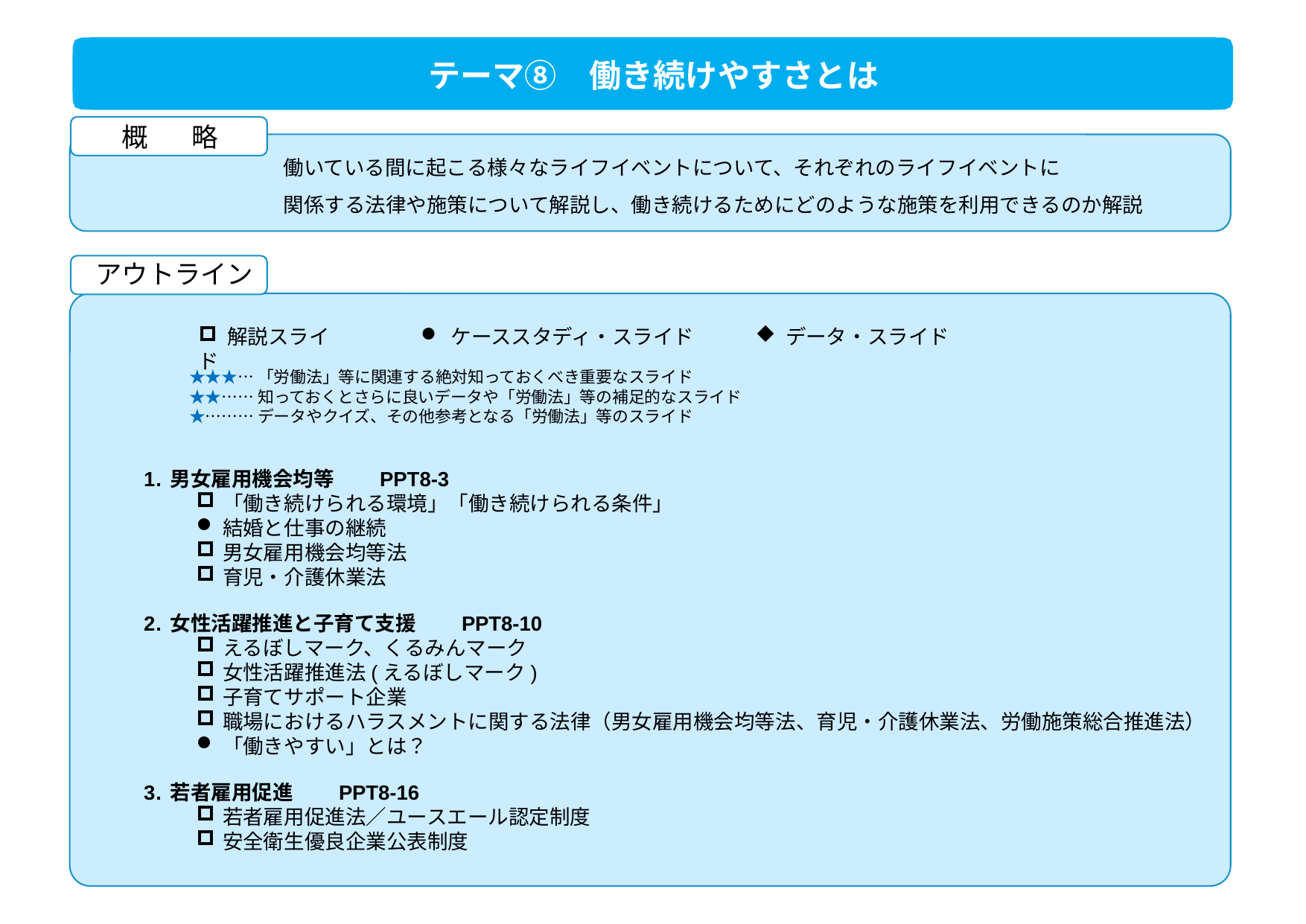

テーマ⑧　働き続けやすさとは
概   　略

働いている間に起こる様々なライフイベントについて、それぞれのライフイベントに
関係する法律や施策について解説し、働き続けるためにどのような施策を利用できるのか解説
アウトライン

 解説スライド
 ケーススタディ・スライド
 データ・スライド
★★★…「労働法」等に関連する絶対知っておくべき重要なスライド
★★……知っておくとさらに良いデータや「労働法」等の補足的なスライド
★………データやクイズ、その他参考となる「労働法」等のスライド
男女雇用機会均等　　PPT8-3
「働き続けられる環境」「働き続けられる条件」
結婚と仕事の継続
男女雇用機会均等法
育児・介護休業法
女性活躍推進と子育て支援　　PPT8-10
えるぼしマーク、くるみんマーク
女性活躍推進法(えるぼしマーク)
子育てサポート企業
職場におけるハラスメントに関する法律（男女雇用機会均等法、育児・介護休業法、労働施策総合推進法）
「働きやすい」とは？
若者雇用促進　　PPT8-16
若者雇用促進法／ユースエール認定制度
安全衛生優良企業公表制度